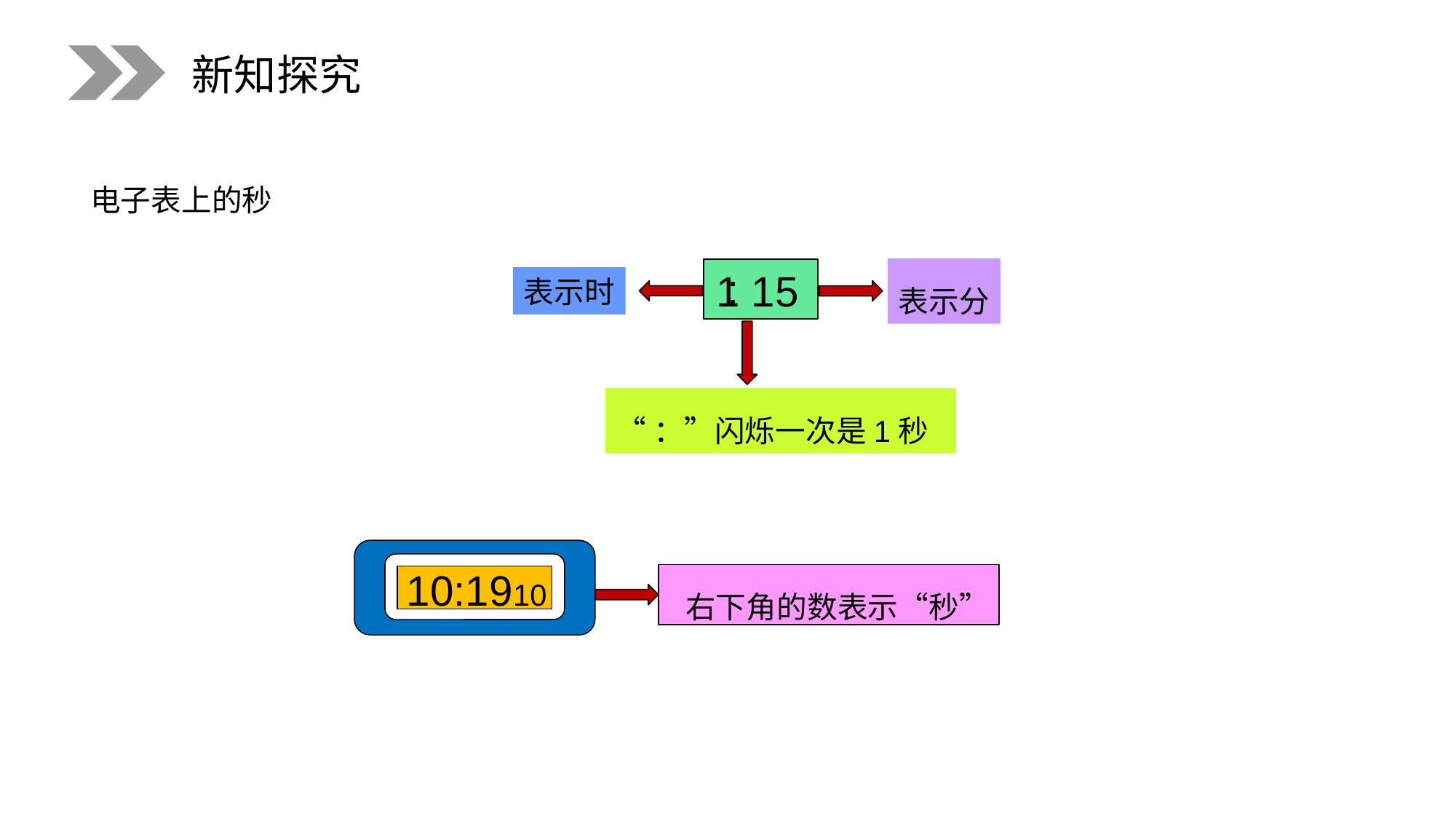

新知探究
电子表上的秒
 :
1 15

表示分
表示时

“：”闪烁一次是1秒

10:1910

右下角的数表示“秒”